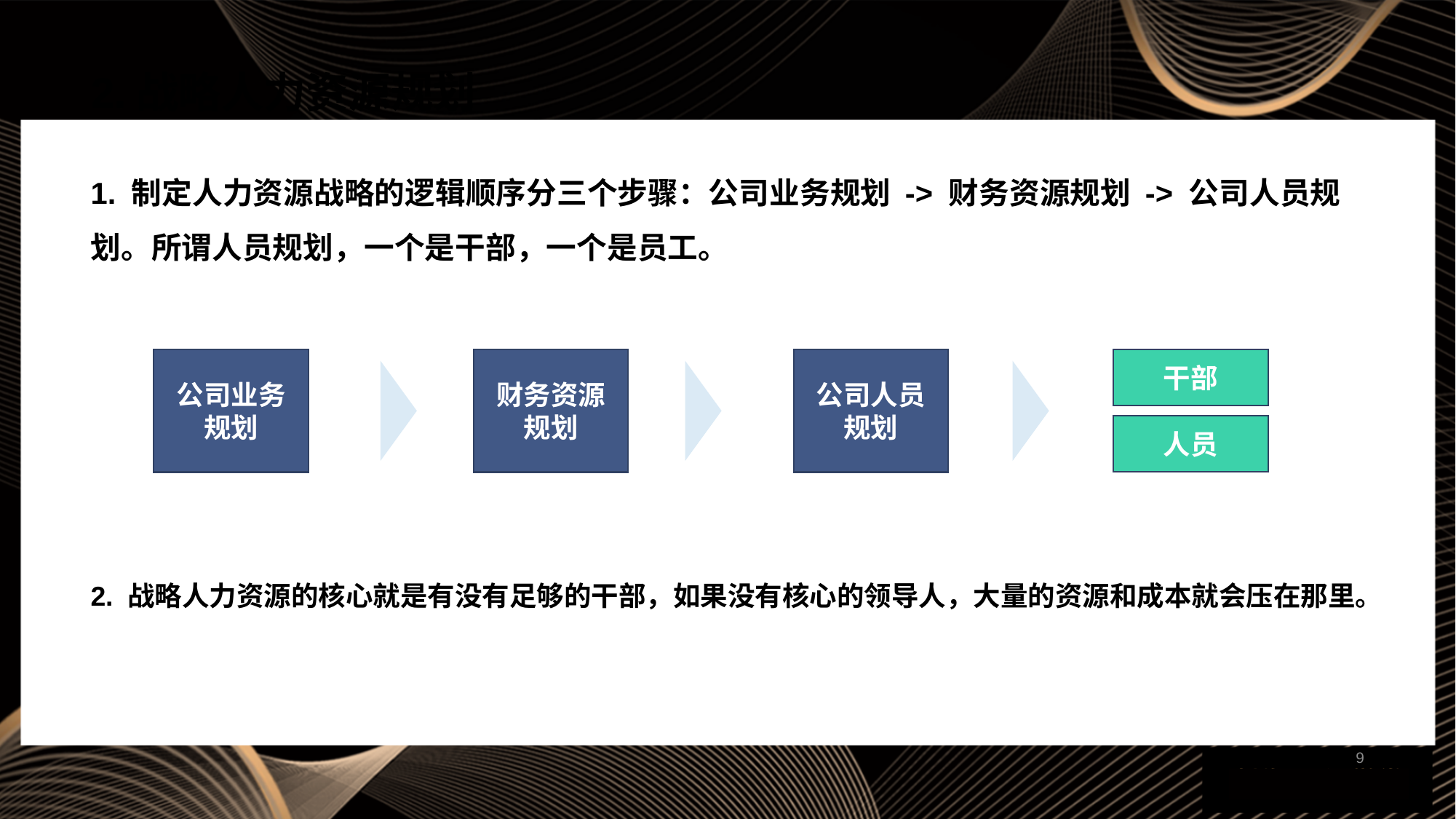

# 2.战略人力资源规划
1. 制定人力资源战略的逻辑顺序分三个步骤：公司业务规划 -> 财务资源规划 -> 公司人员规划。所谓人员规划，一个是干部，一个是员工。
干部
人员
公司人员规划
财务资源规划
公司业务规划

2. 战略人力资源的核心就是有没有足够的干部，如果没有核心的领导人，大量的资源和成本就会压在那里。
9